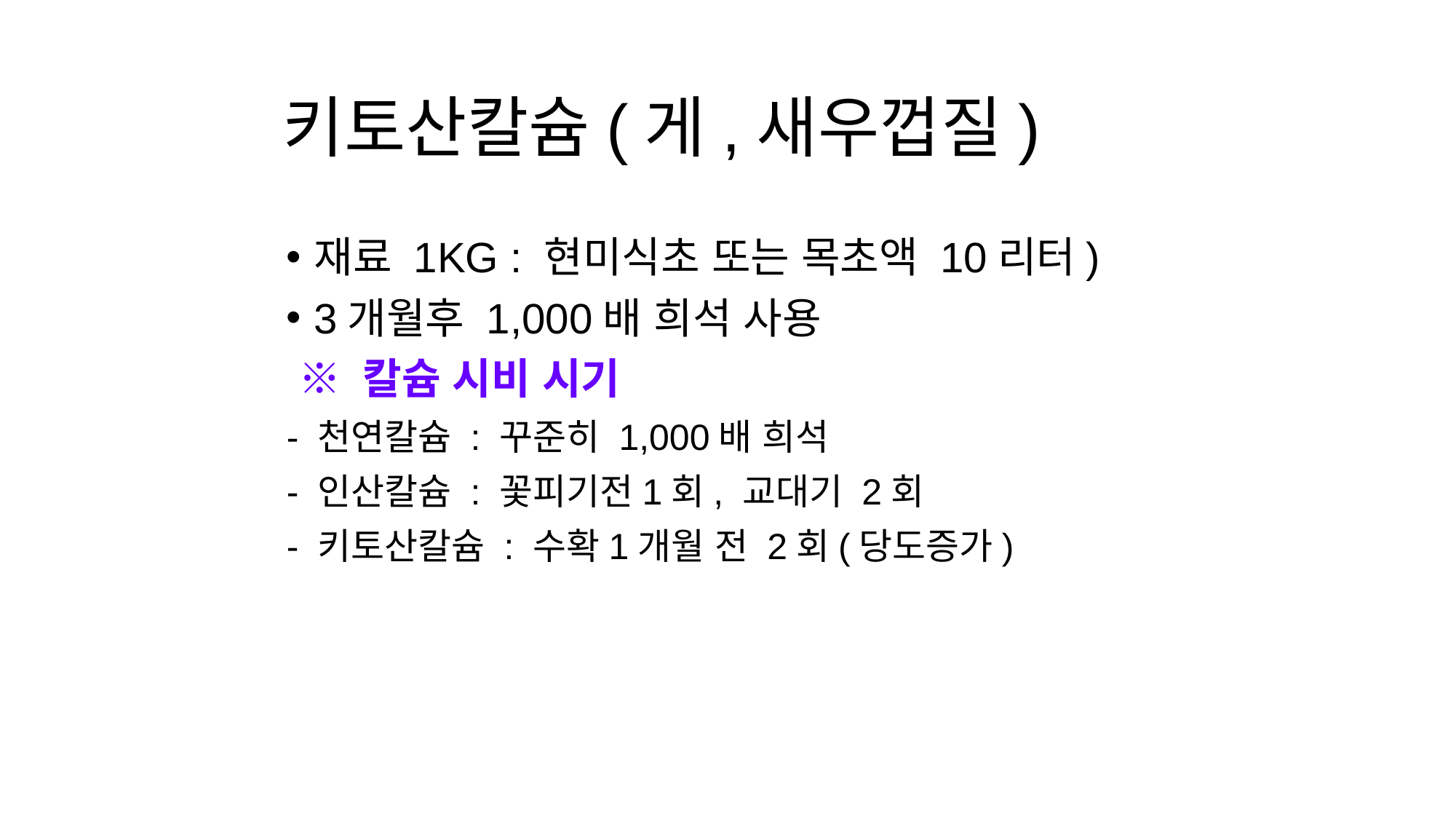

키토산칼슘(게,새우껍질)
재료 1KG : 현미식초 또는 목초액 10리터)
3개월후 1,000배 희석 사용
 ※ 칼슘 시비 시기
- 천연칼슘 : 꾸준히 1,000배 희석
- 인산칼슘 : 꽃피기전1회, 교대기 2회
- 키토산칼슘 : 수확1개월 전 2회(당도증가)